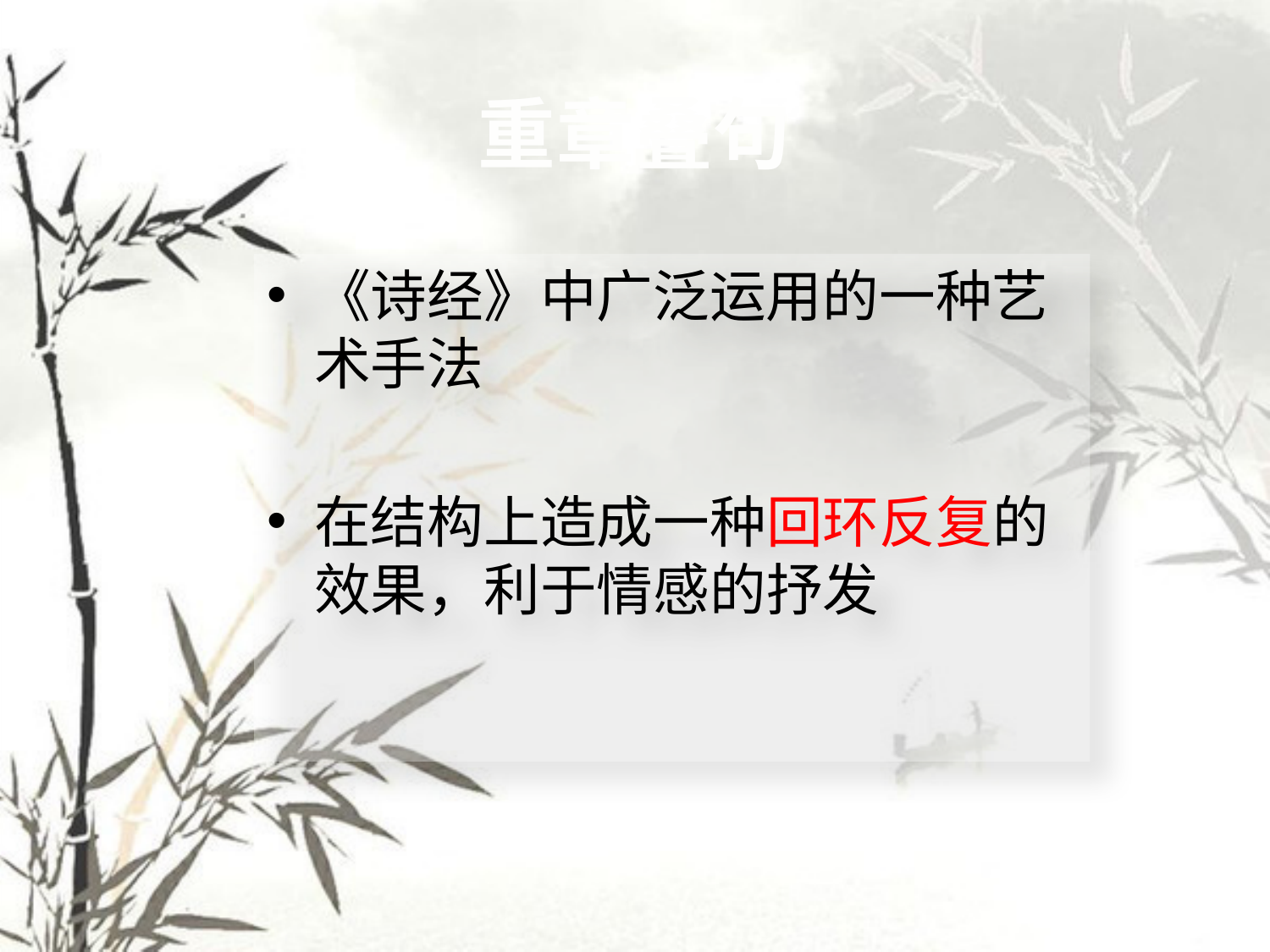

# 重章叠句
《诗经》中广泛运用的一种艺术手法

在结构上造成一种回环反复的效果，利于情感的抒发